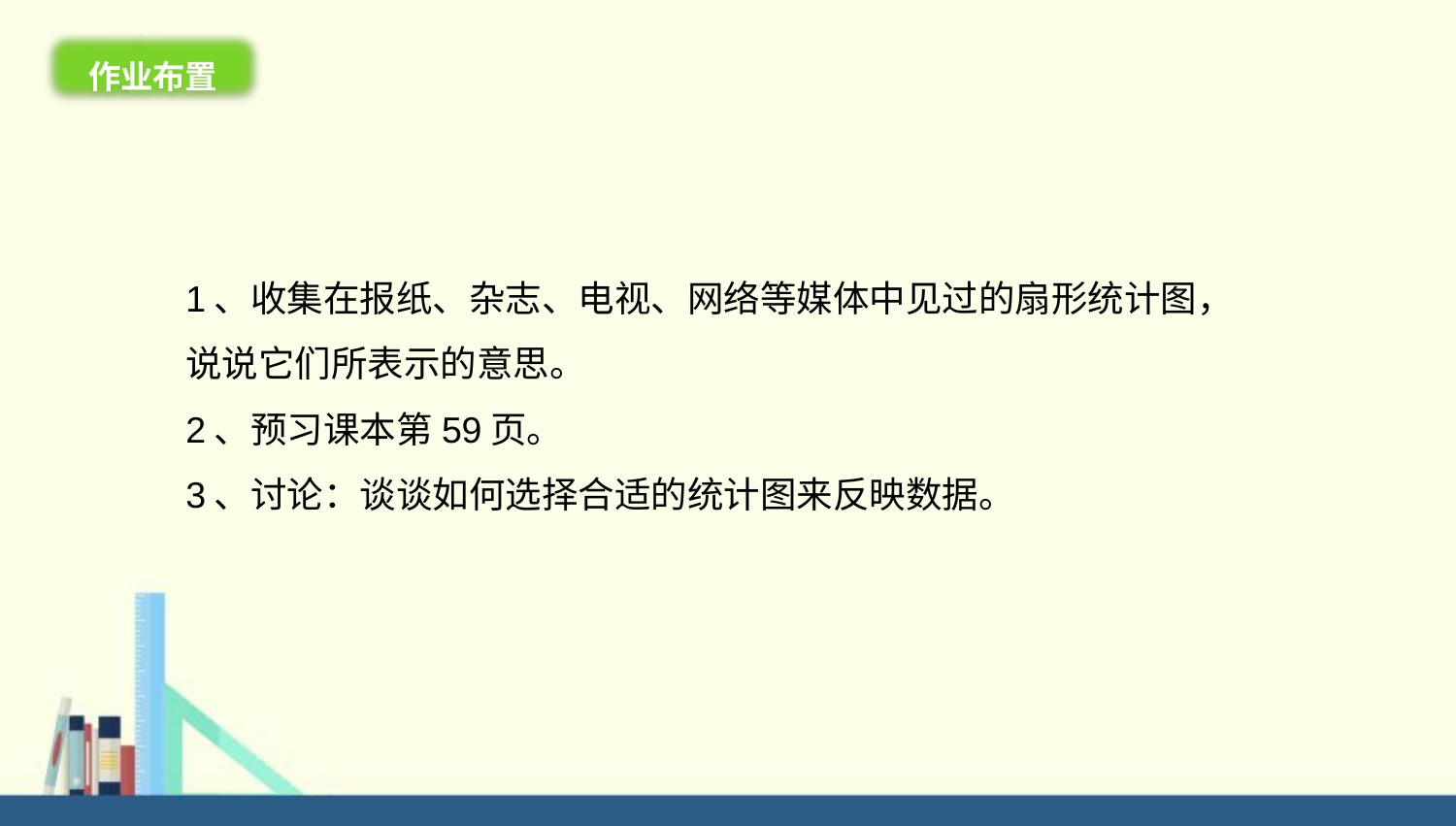

作业布置
1、收集在报纸、杂志、电视、网络等媒体中见过的扇形统计图，说说它们所表示的意思。
2、预习课本第59页。
3、讨论：谈谈如何选择合适的统计图来反映数据。